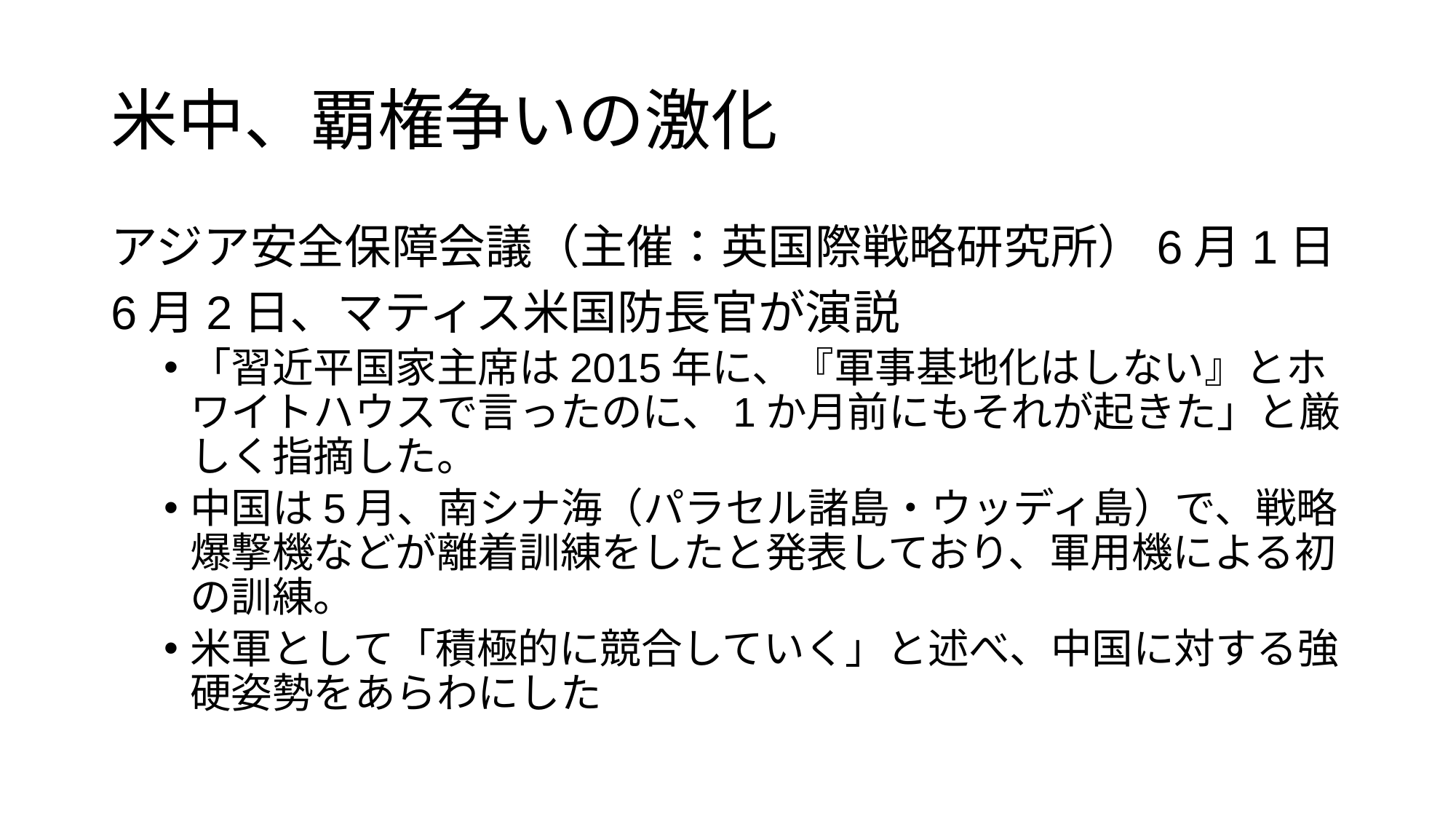

# 米中、覇権争いの激化
アジア安全保障会議（主催：英国際戦略研究所）6月1日
6月2日、マティス米国防長官が演説
「習近平国家主席は2015年に、『軍事基地化はしない』とホワイトハウスで言ったのに、1か月前にもそれが起きた」と厳しく指摘した。
中国は5月、南シナ海（パラセル諸島・ウッディ島）で、戦略爆撃機などが離着訓練をしたと発表しており、軍用機による初の訓練。
米軍として「積極的に競合していく」と述べ、中国に対する強硬姿勢をあらわにした